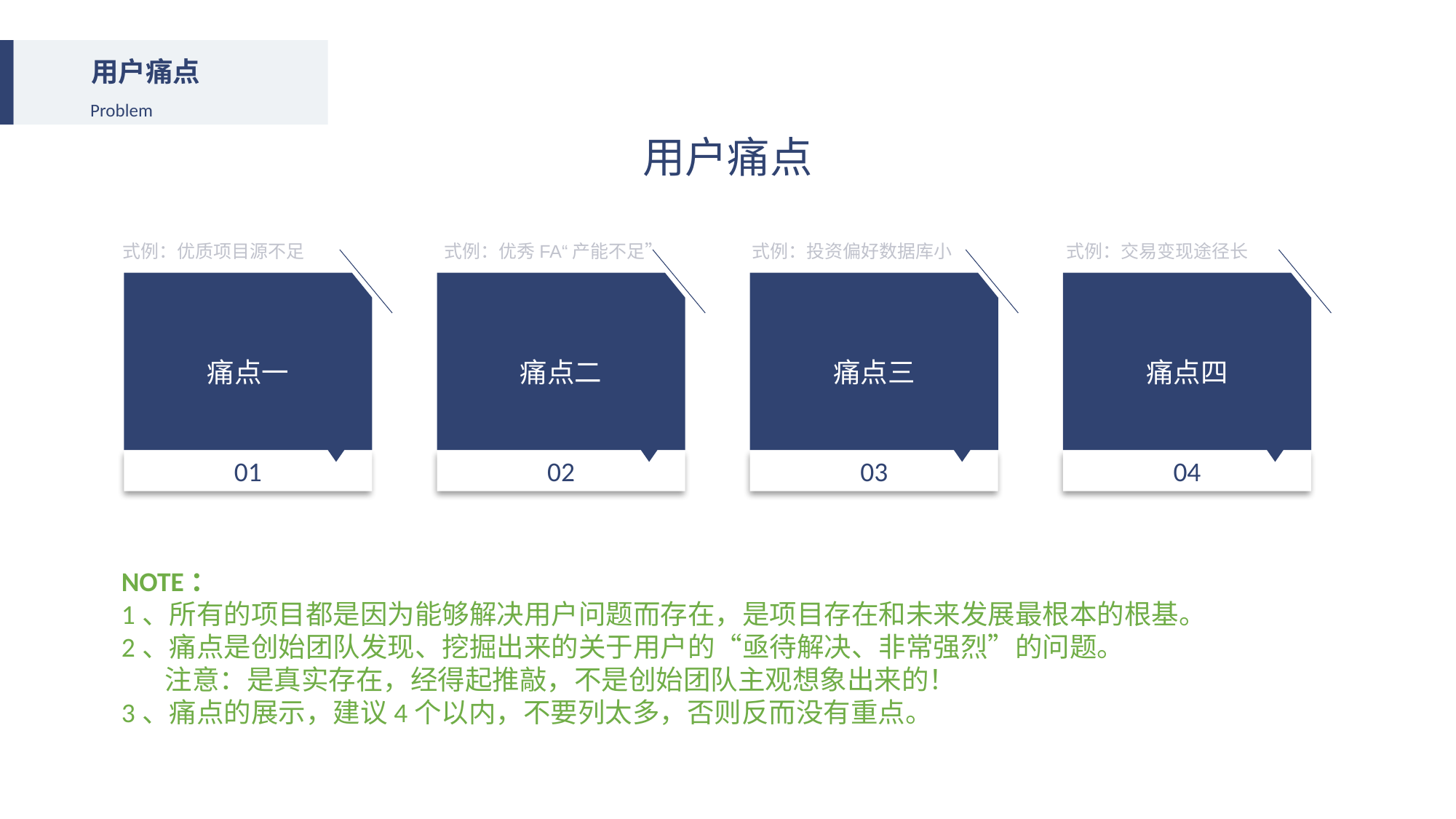

用户痛点
Problem
用户痛点
式例：优质项目源不足
式例：投资偏好数据库小
式例：交易变现途径长
式例：优秀FA“产能不足”
痛点一
01
痛点二
02
痛点三
03
痛点四
04
NOTE：
1、所有的项目都是因为能够解决用户问题而存在，是项目存在和未来发展最根本的根基。
2、痛点是创始团队发现、挖掘出来的关于用户的“亟待解决、非常强烈”的问题。
      注意：是真实存在，经得起推敲，不是创始团队主观想象出来的！
3、痛点的展示，建议4个以内，不要列太多，否则反而没有重点。